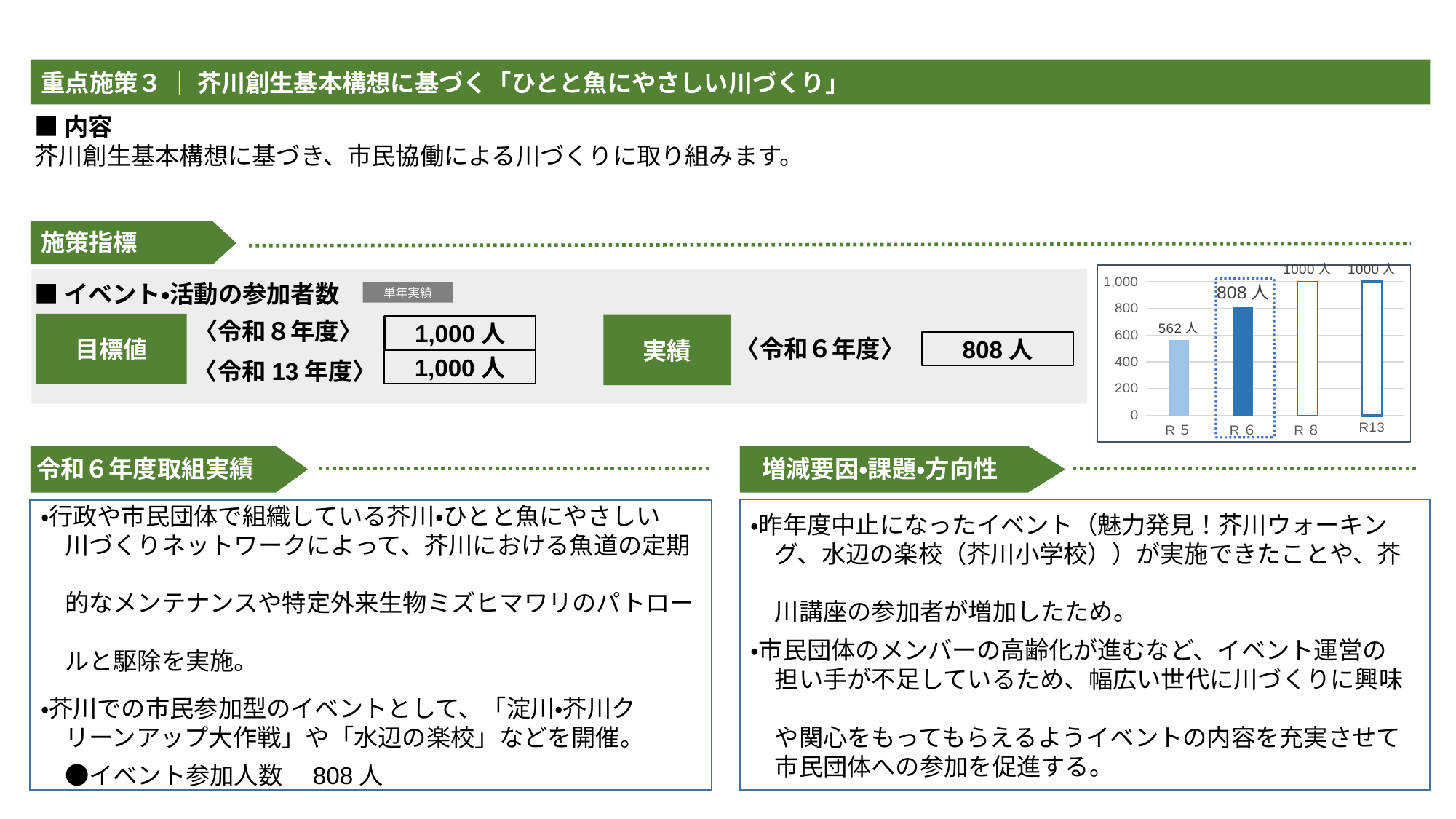

重点施策３ ｜ 芥川創生基本構想に基づく「ひとと魚にやさしい川づくり」
■内容
芥川創生基本構想に基づき、市民協働による川づくりに取り組みます。

施策指標

■イベント・活動の参加者数
〈令和８年度〉
目標値
実績
1,000人

〈令和６年度〉
808人
1,000人
〈令和13年度〉
令和６年度取組実績
・昨年度中止になったイベント（魅力発見！芥川ウォーキン
　グ、水辺の楽校（芥川小学校））が実施できたことや、芥
　川講座の参加者が増加したため。
・市民団体のメンバーの高齢化が進むなど、イベント運営の
　担い手が不足しているため、幅広い世代に川づくりに興味
　や関心をもってもらえるようイベントの内容を充実させて
　市民団体への参加を促進する。
・行政や市民団体で組織している芥川・ひとと魚にやさしい
　川づくりネットワークによって、芥川における魚道の定期
　的なメンテナンスや特定外来生物ミズヒマワリのパトロー
　ルと駆除を実施。
・芥川での市民参加型のイベントとして、「淀川・芥川ク
　リーンアップ大作戦」や「水辺の楽校」などを開催。
　●イベント参加人数　808人
単年実績

### Chart

| Category | 系列 1 |
|---|---|
| R５ | 562.0 |
| R６ | 808.0 |
| R８ | 1000.0 |
| R13 | 1000.0 |

増減要因・課題・方向性